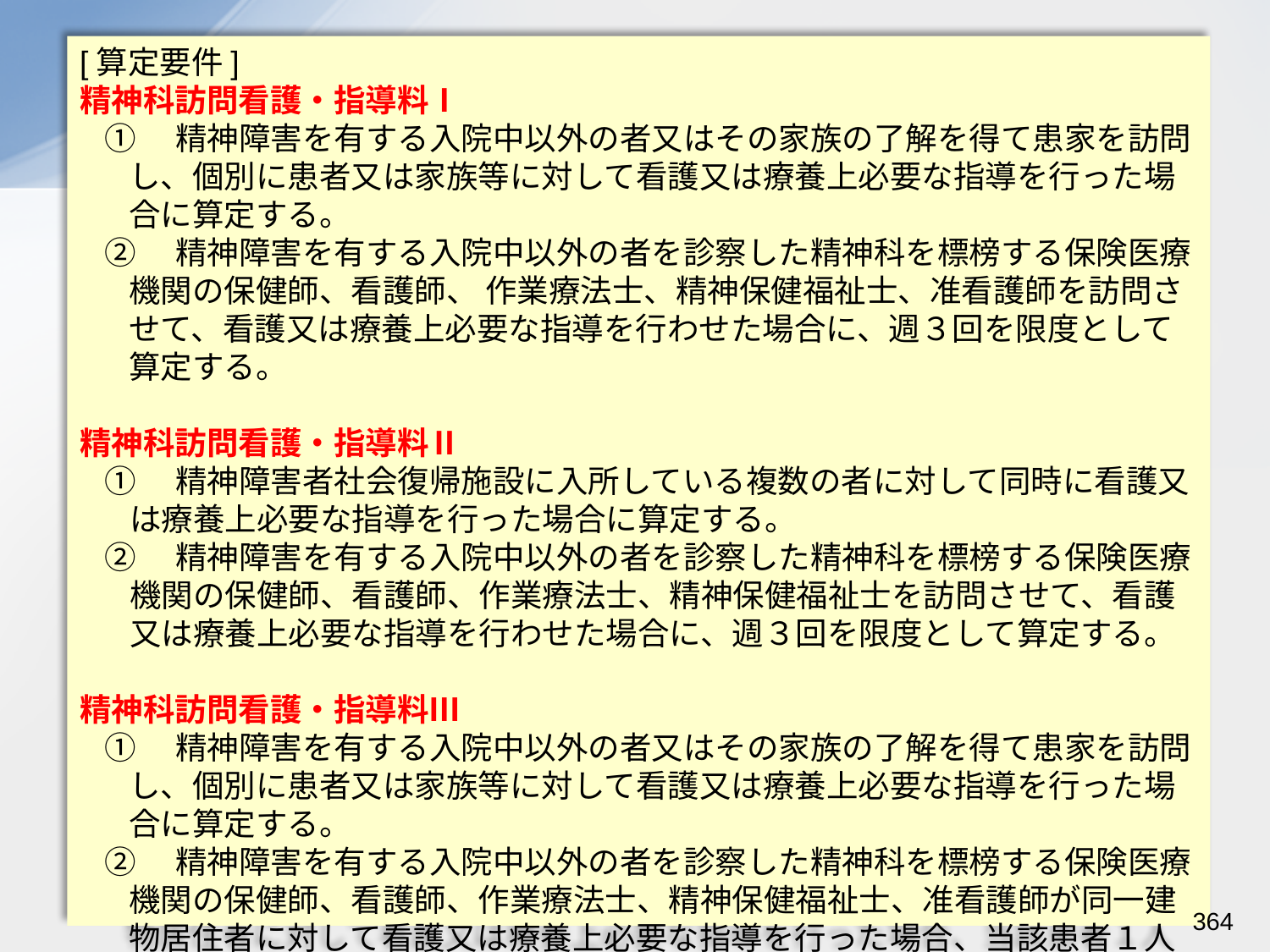

[算定要件]
精神科訪問看護・指導料Ⅰ
①　精神障害を有する入院中以外の者又はその家族の了解を得て患家を訪問し、個別に患者又は家族等に対して看護又は療養上必要な指導を行った場合に算定する。
②　精神障害を有する入院中以外の者を診察した精神科を標榜する保険医療機関の保健師、看護師、 作業療法士、精神保健福祉士、准看護師を訪問させて、看護又は療養上必要な指導を行わせた場合に、週３回を限度として算定する。

精神科訪問看護・指導料Ⅱ
①　精神障害者社会復帰施設に入所している複数の者に対して同時に看護又は療養上必要な指導を行った場合に算定する。
②　精神障害を有する入院中以外の者を診察した精神科を標榜する保険医療機関の保健師、看護師、作業療法士、精神保健福祉士を訪問させて、看護又は療養上必要な指導を行わせた場合に、週３回を限度として算定する。

精神科訪問看護・指導料Ⅲ
①　精神障害を有する入院中以外の者又はその家族の了解を得て患家を訪問し、個別に患者又は家族等に対して看護又は療養上必要な指導を行った場合に算定する。
②　精神障害を有する入院中以外の者を診察した精神科を標榜する保険医療機関の保健師、看護師、作業療法士、精神保健福祉士、准看護師が同一建物居住者に対して看護又は療養上必要な指導を行った場合、当該患者１人につき、週３日を限度として算定する。
364